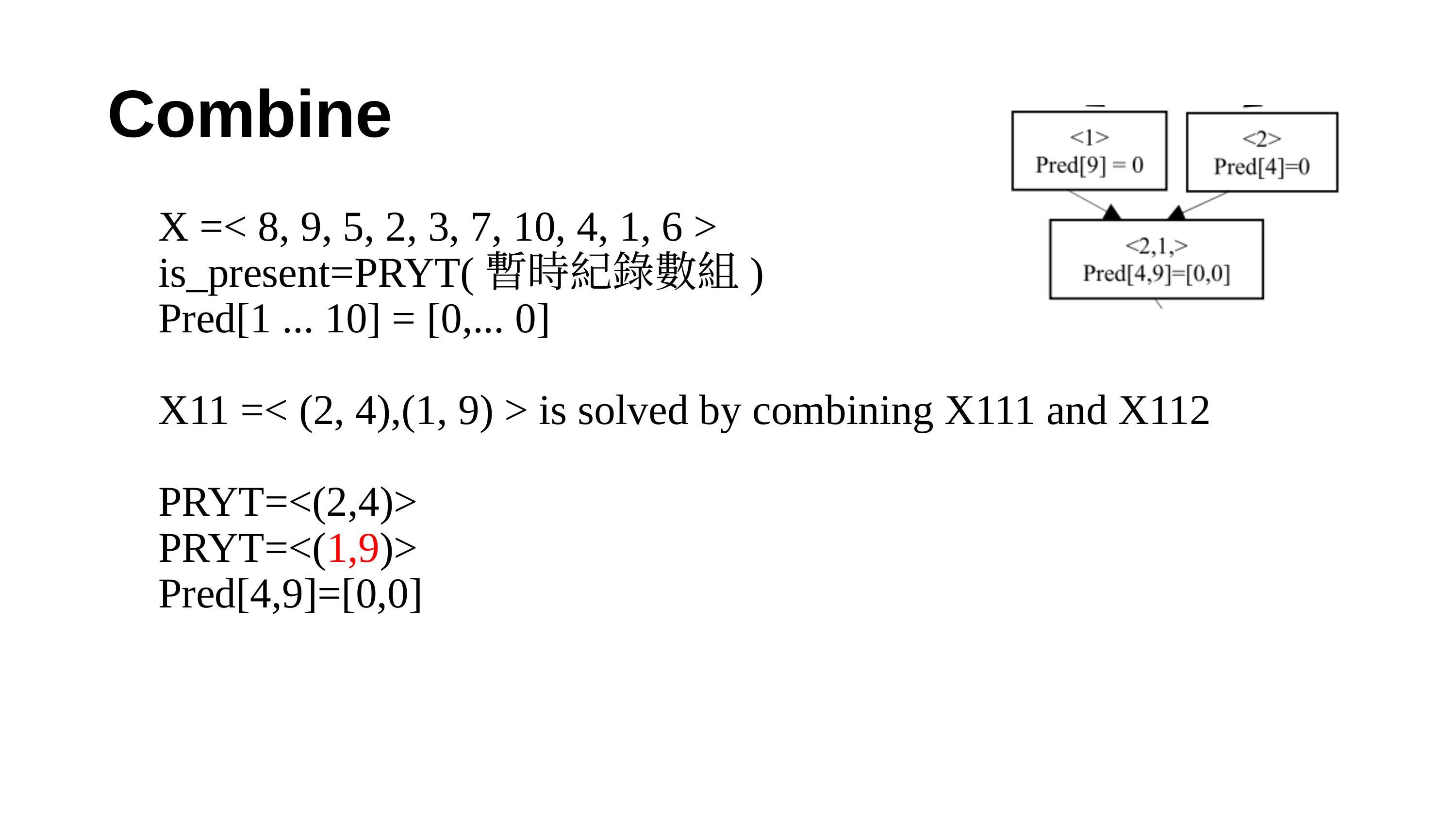

Combine

X =< 8, 9, 5, 2, 3, 7, 10, 4, 1, 6 >
is_present=PRYT(暫時紀錄數組)
Pred[1 ... 10] = [0,... 0]

X11 =< (2, 4),(1, 9) > is solved by combining X111 and X112

PRYT=<(2,4)>
PRYT=<(1,9)>
Pred[4,9]=[0,0]